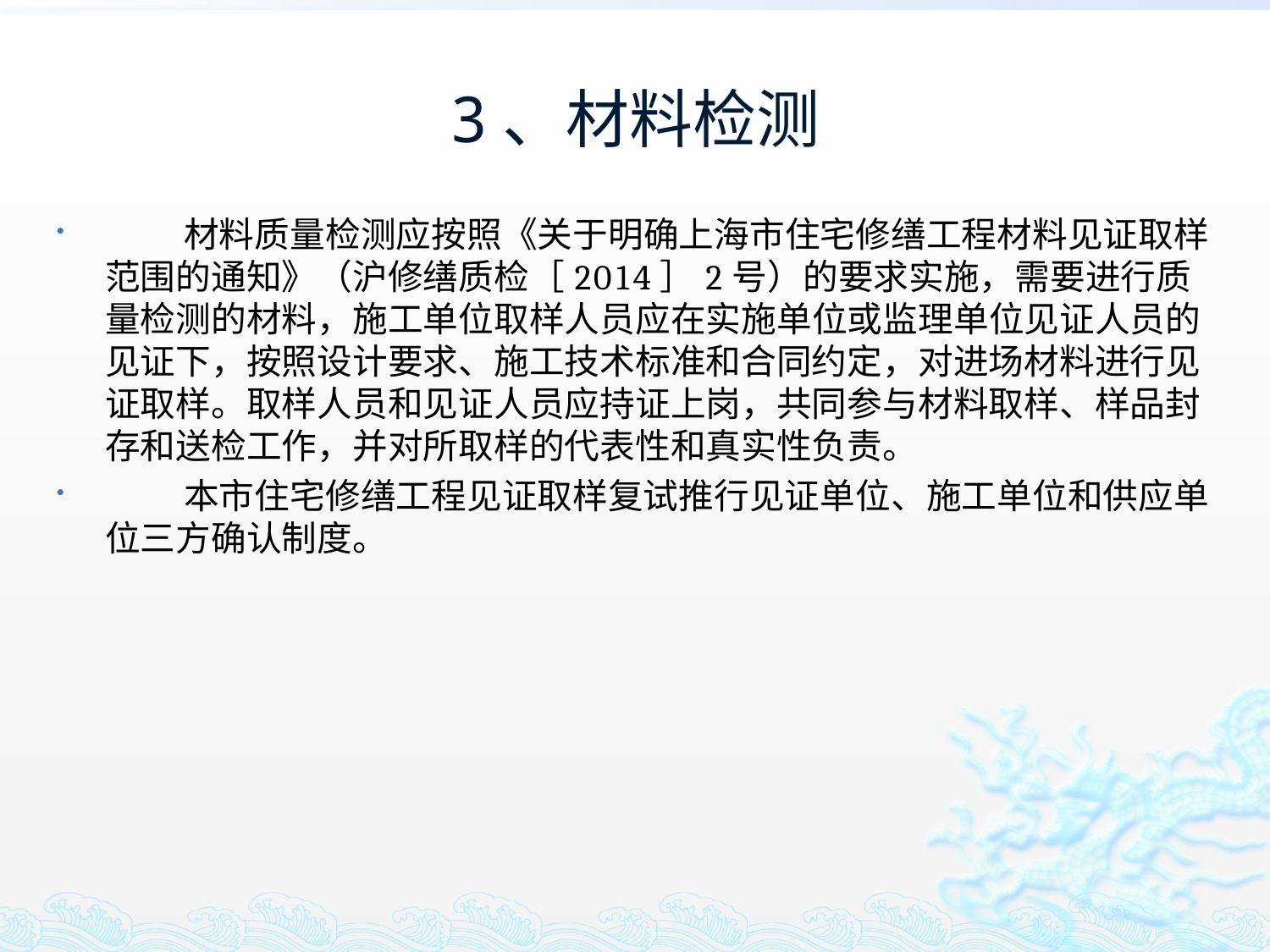

3、材料检测
         材料质量检测应按照《关于明确上海市住宅修缮工程材料见证取样范围的通知》（沪修缮质检［2014］2号）的要求实施，需要进行质量检测的材料，施工单位取样人员应在实施单位或监理单位见证人员的见证下，按照设计要求、施工技术标准和合同约定，对进场材料进行见证取样。取样人员和见证人员应持证上岗，共同参与材料取样、样品封存和送检工作，并对所取样的代表性和真实性负责。
         本市住宅修缮工程见证取样复试推行见证单位、施工单位和供应单位三方确认制度。